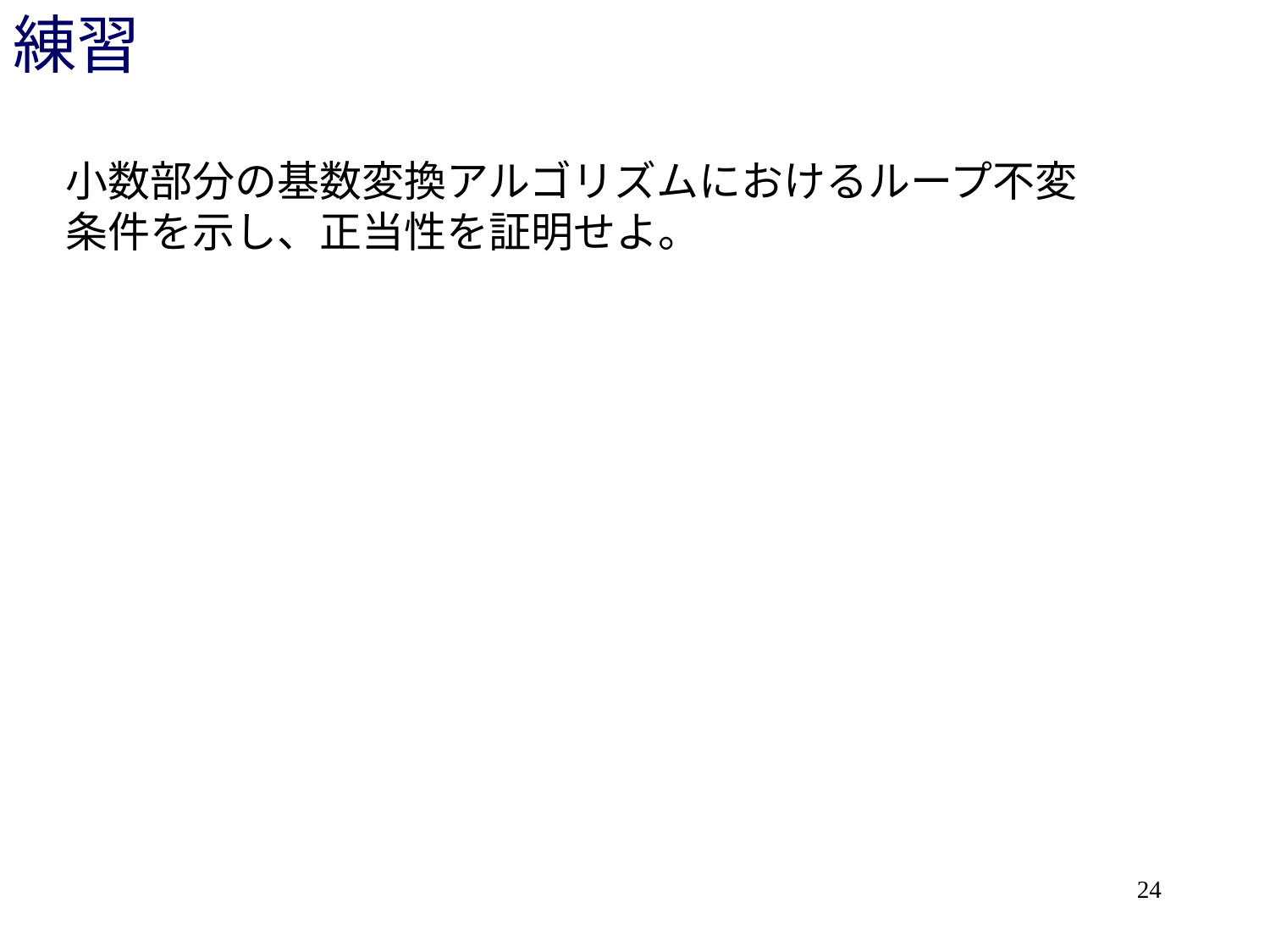

# 練習
小数部分の基数変換アルゴリズムにおけるループ不変条件を示し、正当性を証明せよ。
24